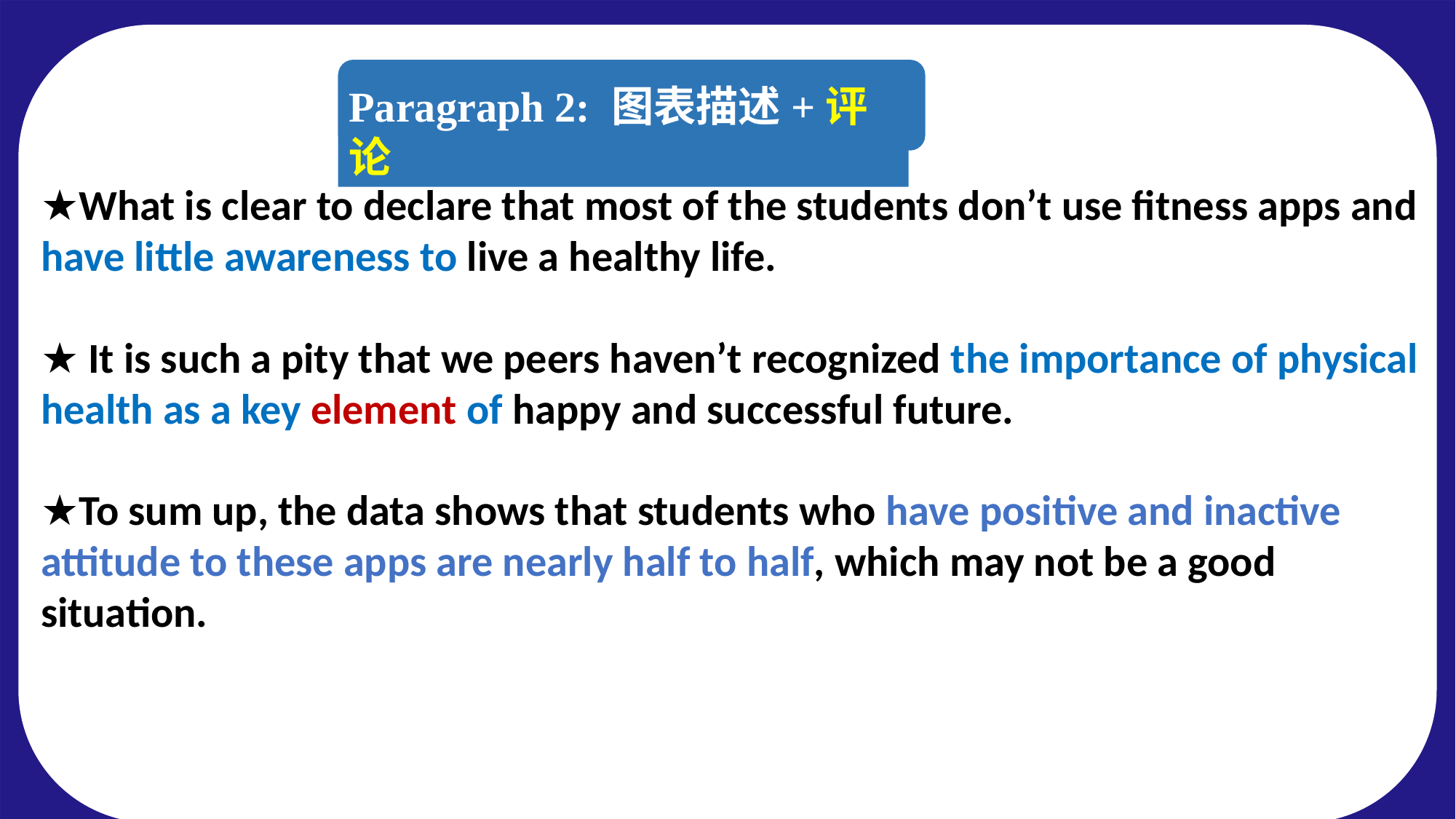

Paragraph 2: 图表描述+评论
★What is clear to declare that most of the students don’t use fitness apps and have little awareness to live a healthy life.

★ It is such a pity that we peers haven’t recognized the importance of physical health as a key element of happy and successful future.

★To sum up, the data shows that students who have positive and inactive attitude to these apps are nearly half to half, which may not be a good situation.